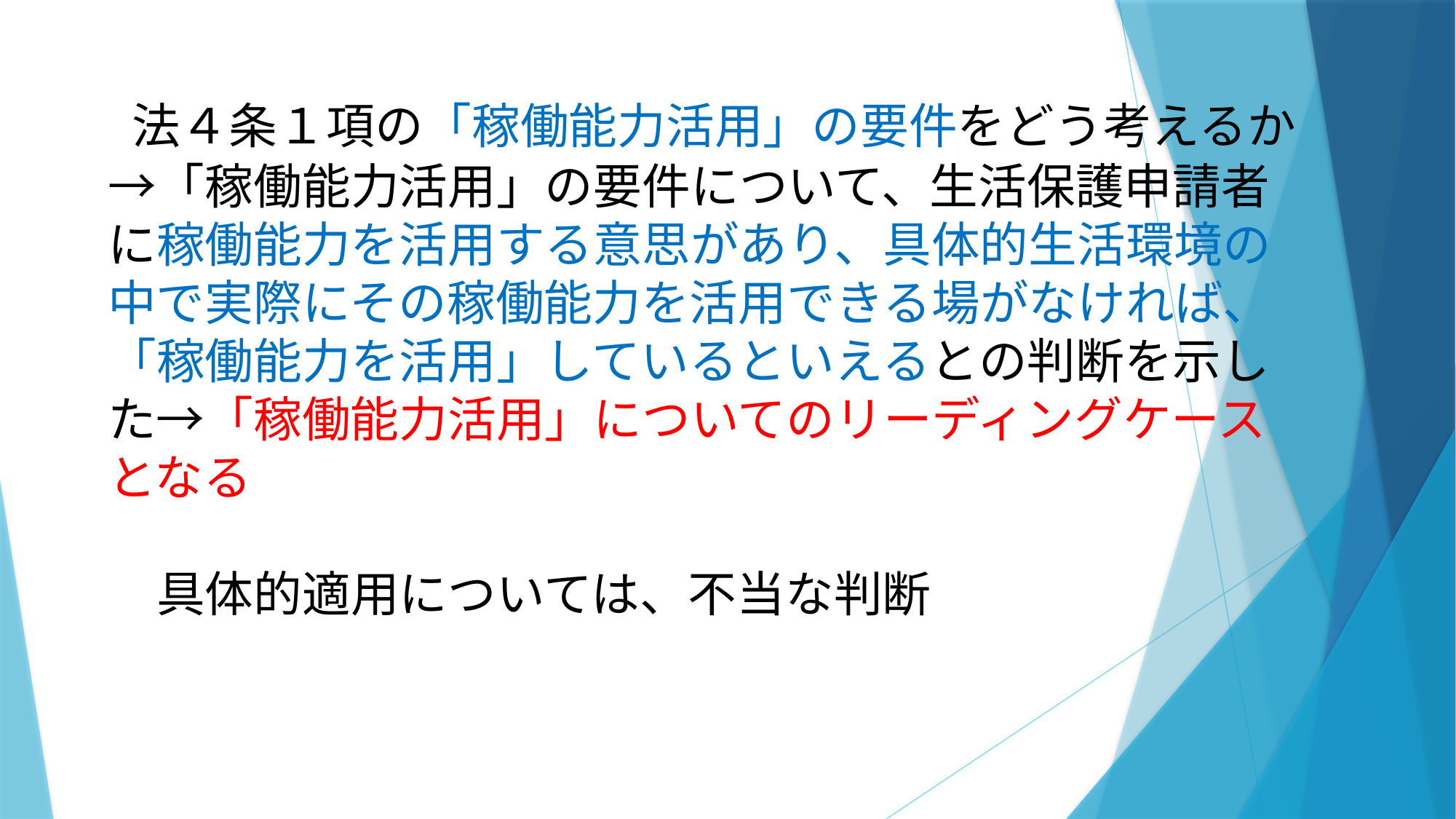

法４条１項の「稼働能力活用」の要件をどう考えるか
　　→「稼働能力活用」の要件について、生活保護申請者
　　に稼働能力を活用する意思があり、具体的生活環境の
　　中で実際にその稼働能力を活用できる場がなければ、
　　「稼働能力を活用」しているといえるとの判断を示し
　　た→「稼働能力活用」についてのリーディングケース
　　となる

　　　具体的適用については、不当な判断